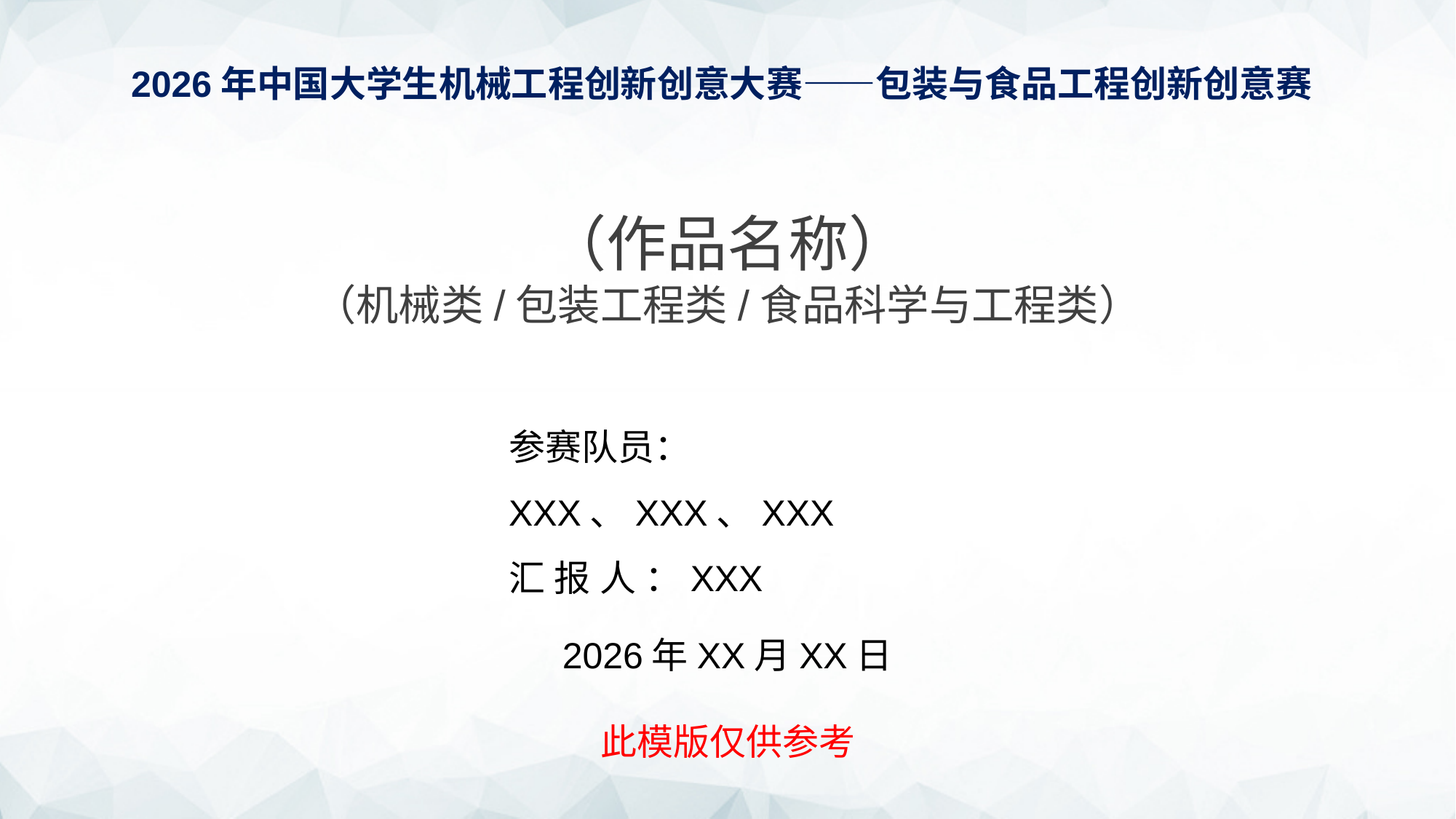

2026年中国大学生机械工程创新创意大赛——包装与食品工程创新创意赛

（作品名称）
（机械类/包装工程类/食品科学与工程类）
参赛队员：XXX、XXX、XXX
汇报人：XXX
2026年XX月XX日
此模版仅供参考